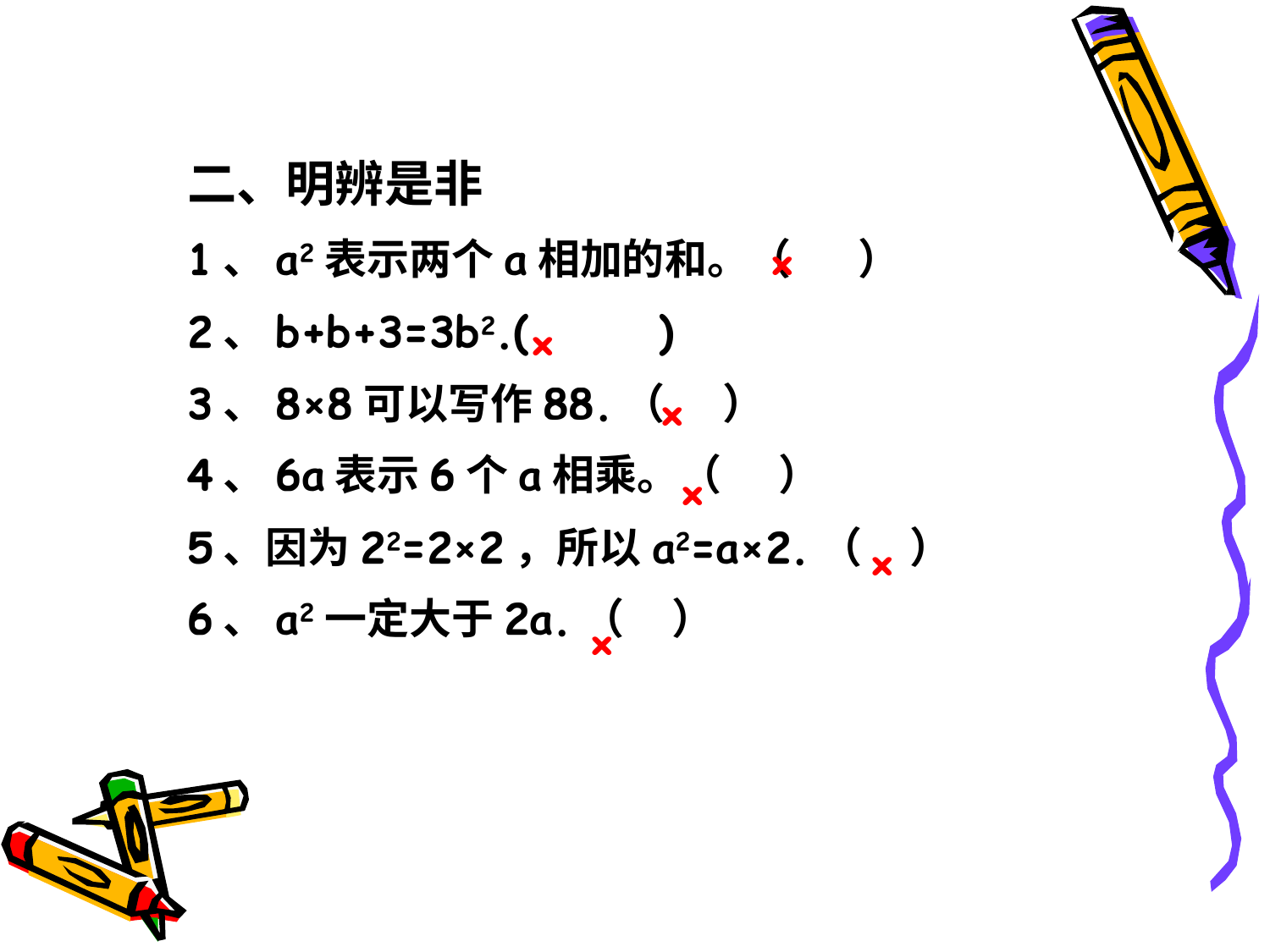

二、明辨是非
1、a2表示两个a相加的和。（       ）
2、b+b+3=3b2.(       )
3、8×8可以写作88.（      ）
4、6a表示6个a相乘。（      ）
5、因为22=2×2，所以a2=a×2.（     ）
6、a2一定大于2a.（     ）

×
×
×
×
×
×